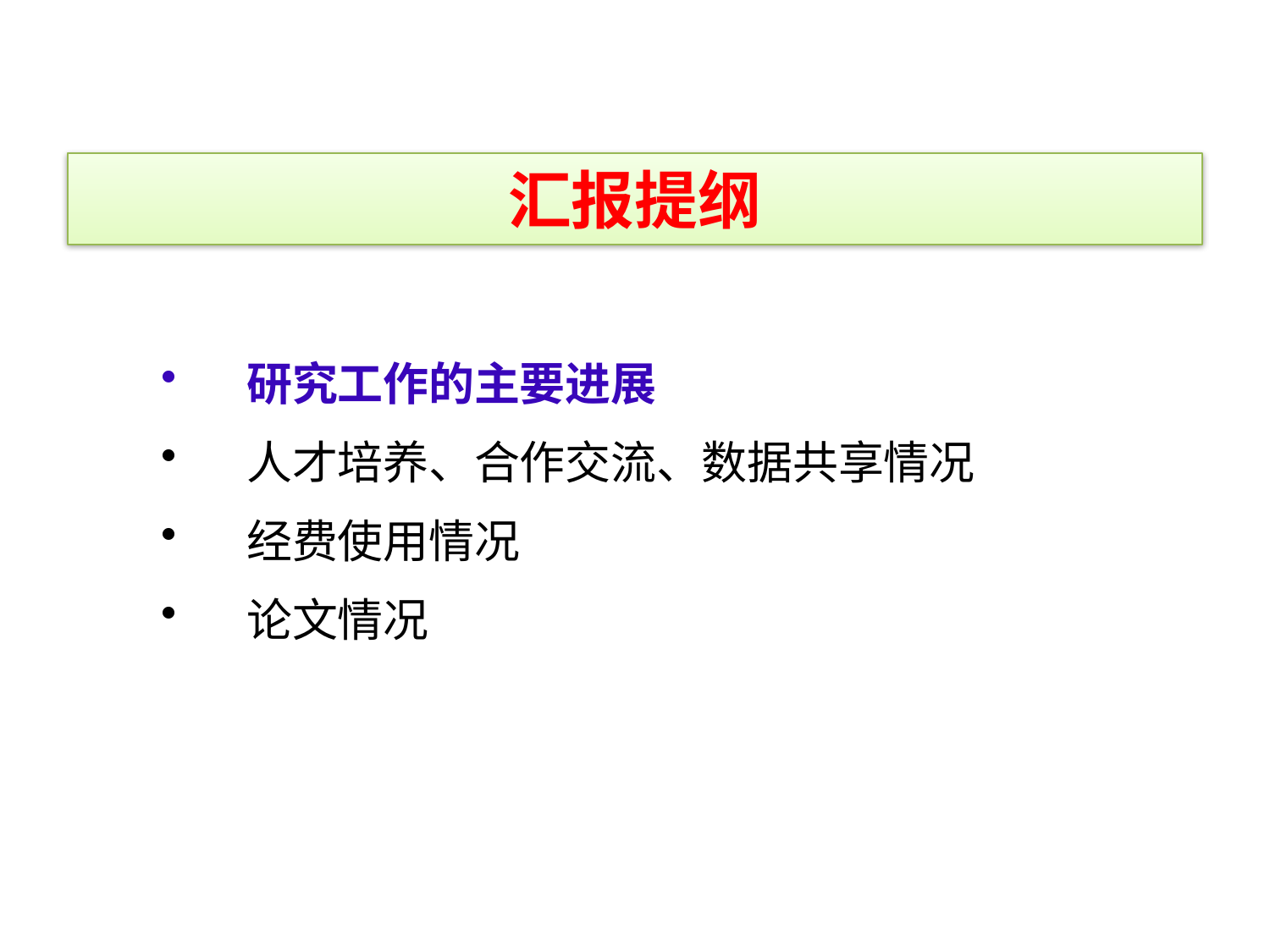

# 汇报提纲
研究工作的主要进展
人才培养、合作交流、数据共享情况
经费使用情况
论文情况